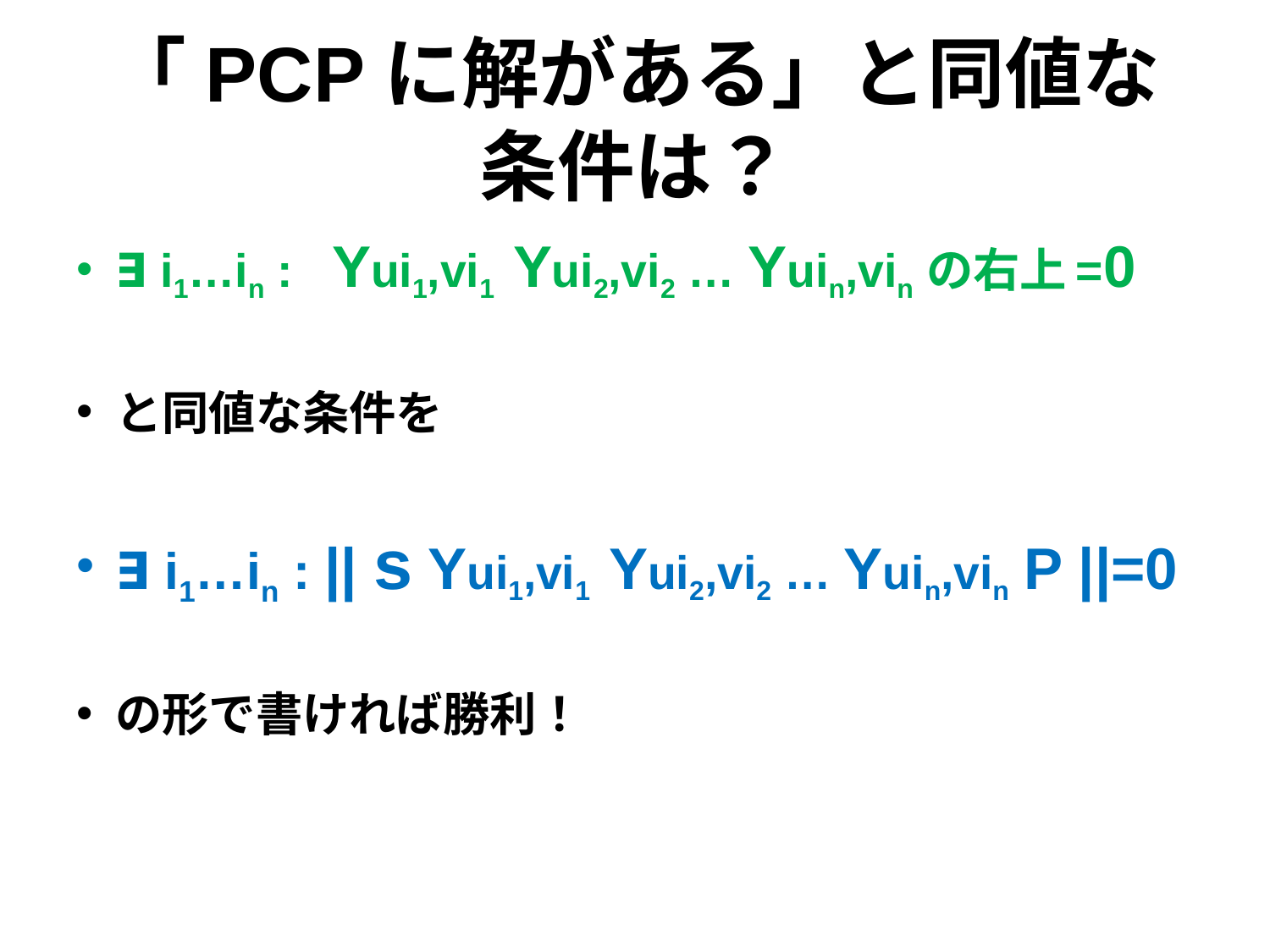

# 「PCPに解がある」と同値な条件は？
∃ i1…in :   Yui1,vi1  Yui2,vi2 … Yuin,vin の右上=0

と同値な条件を

∃ i1…in : || s Yui1,vi1  Yui2,vi2 … Yuin,vin  P ||=0

の形で書ければ勝利！